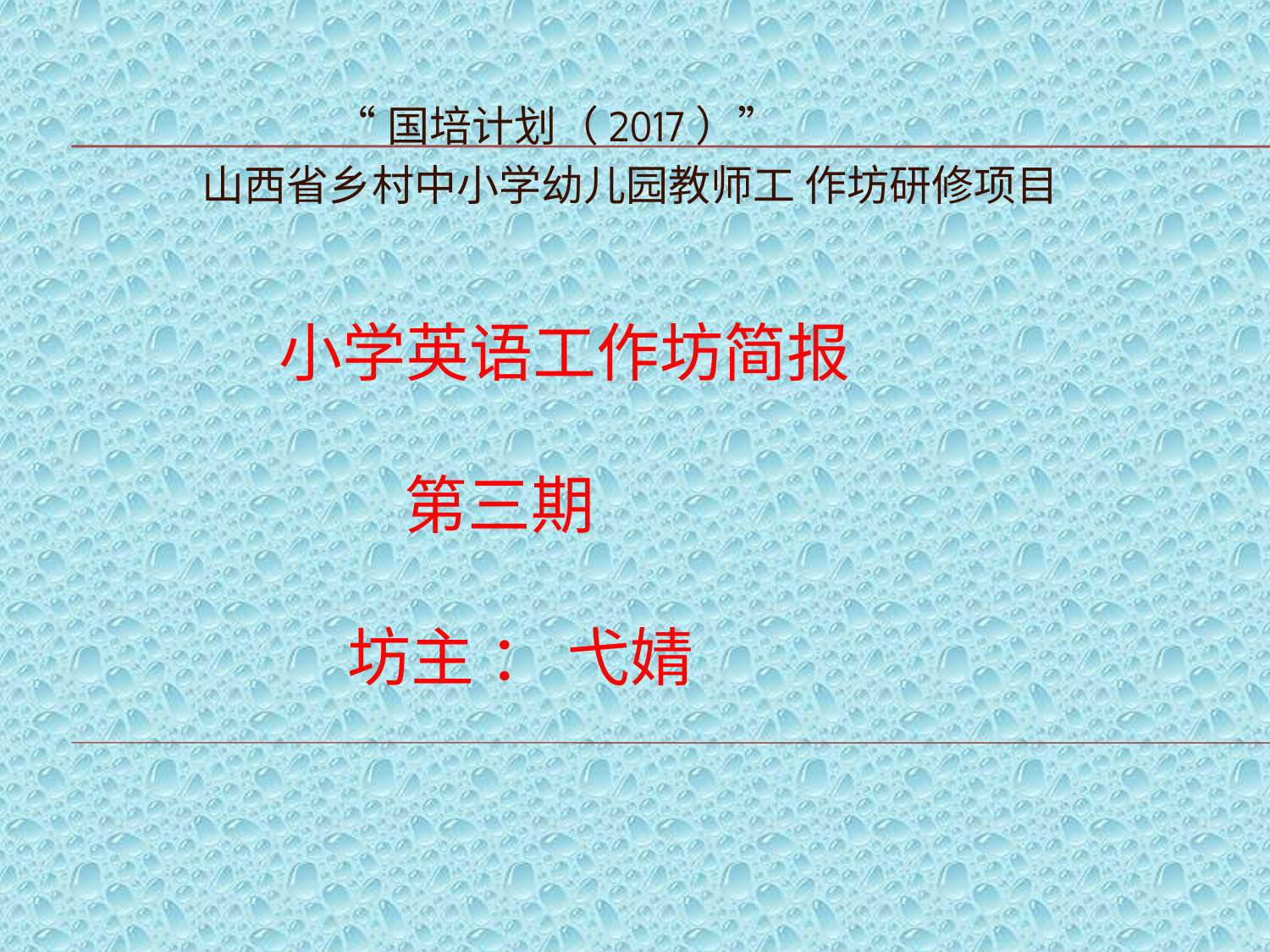

“国培计划（2017）”
           山西省乡村中小学幼儿园教师工 作坊研修项目
# 小学英语工作坊简报 第三期 坊主 ： 弋婧